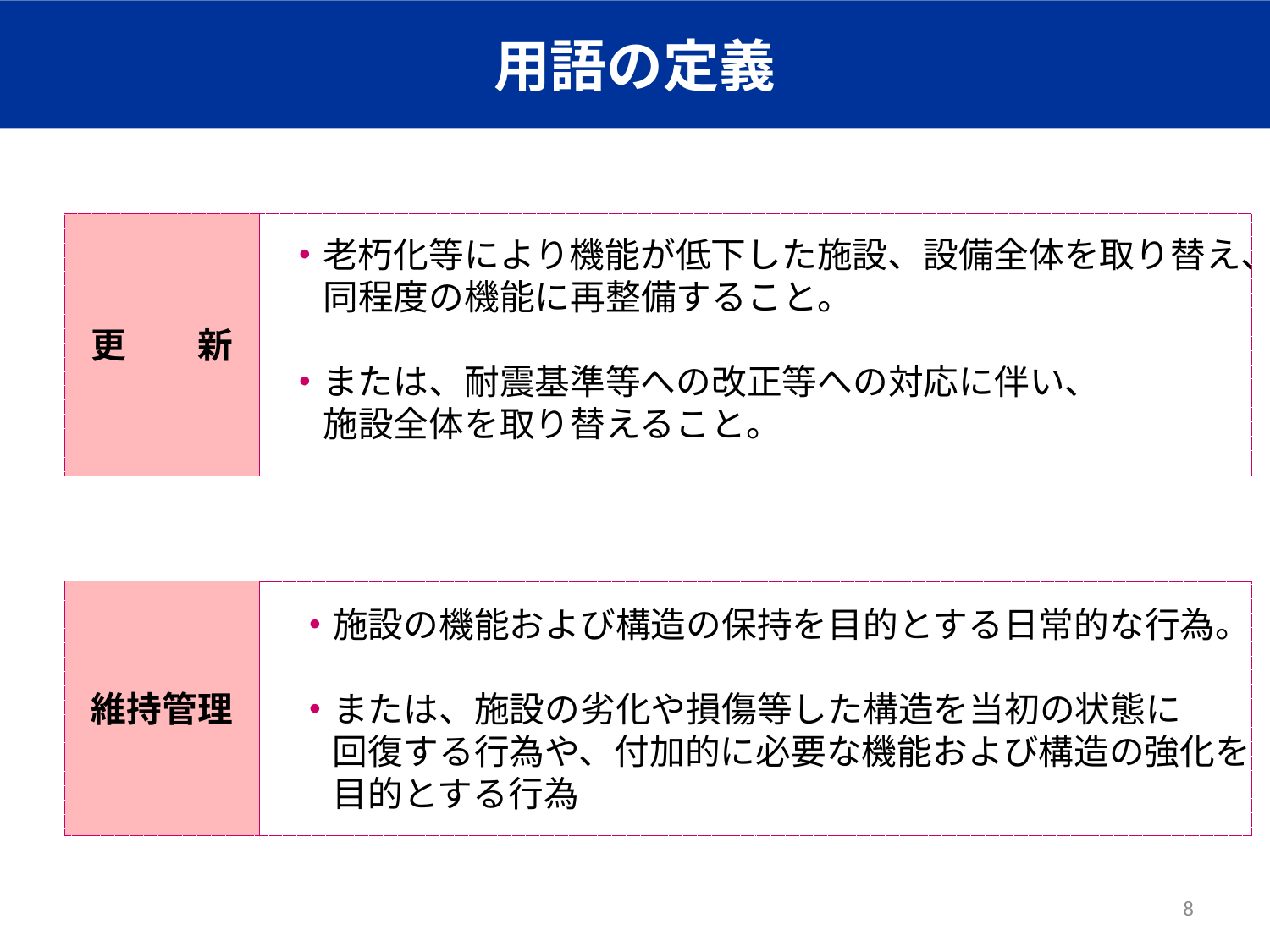

# 用語の定義
更　　新

・老朽化等により機能が低下した施設、設備全体を取り替え、
　同程度の機能に再整備すること。

・または、耐震基準等への改正等への対応に伴い、
　施設全体を取り替えること。
維持管理

・施設の機能および構造の保持を目的とする日常的な行為。

・または、施設の劣化や損傷等した構造を当初の状態に
　回復する行為や、付加的に必要な機能および構造の強化を
　目的とする行為
8